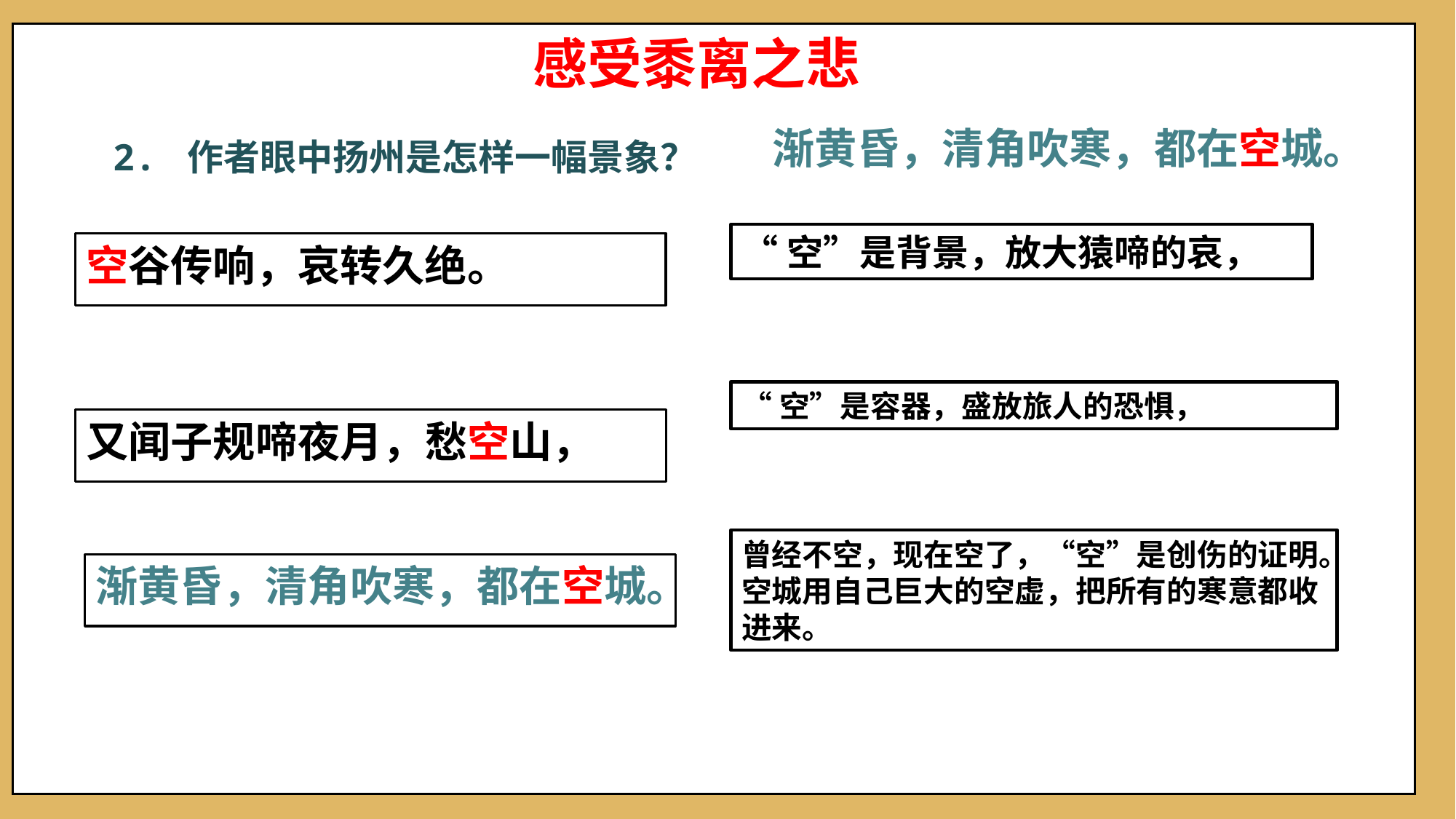

感受黍离之悲
渐黄昏，清角吹寒，都在空城。
2. 作者眼中扬州是怎样一幅景象？

“空”是背景，放大猿啼的哀，
空谷传响，哀转久绝。
“空”是容器，盛放旅人的恐惧，
又闻子规啼夜月，愁空山，
曾经不空，现在空了，“空”是创伤的证明。空城用自己巨大的空虚，把所有的寒意都收进来。
渐黄昏，清角吹寒，都在空城。